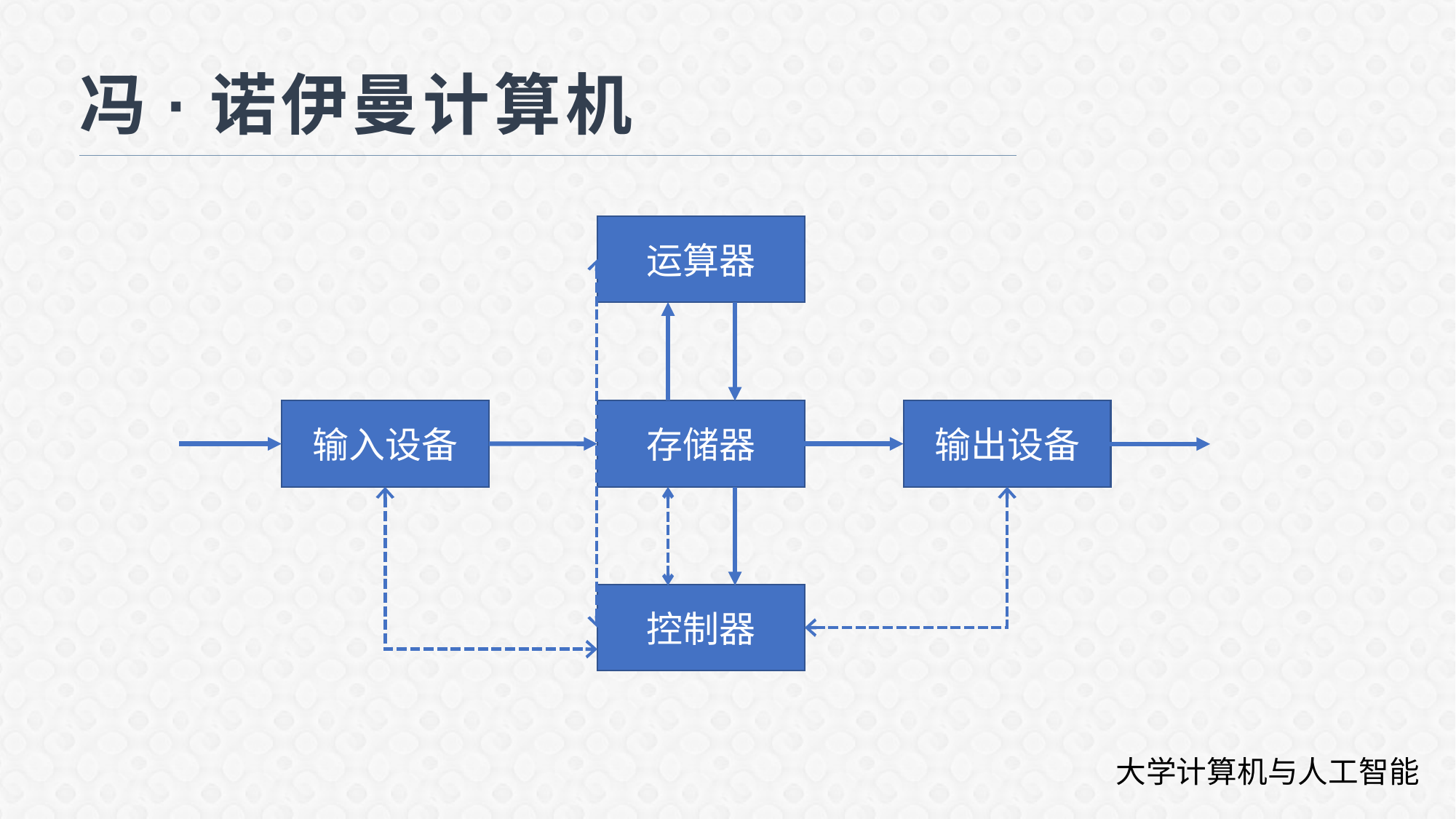

# 冯·诺伊曼计算机
运算器
输入设备
存储器
输出设备
控制器